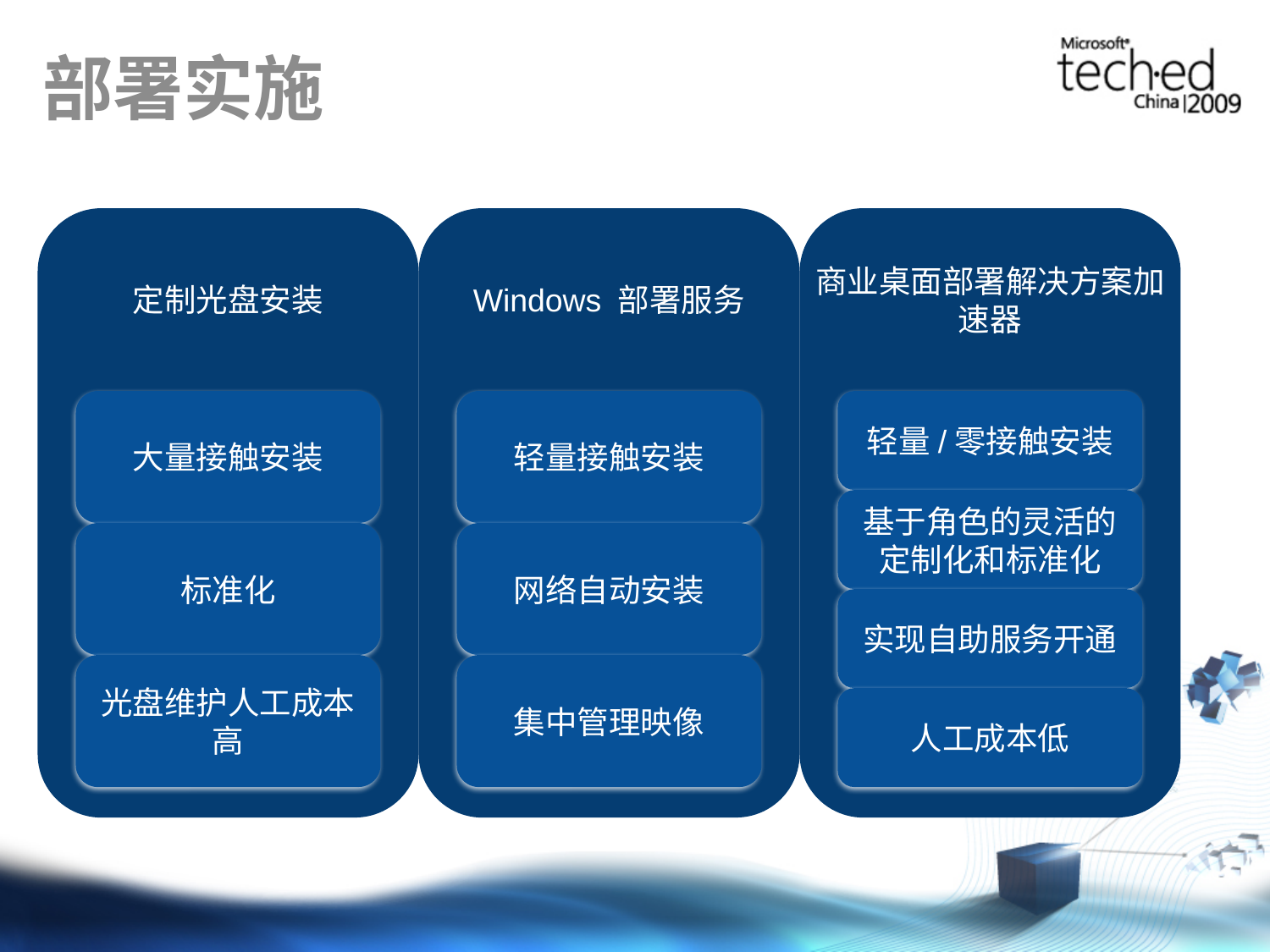

# 部署实施
Windows 部署服务
商业桌面部署解决方案加速器
定制光盘安装
大量接触安装
标准化
轻量接触安装
网络自动安装
集中管理映像
轻量/零接触安装
基于角色的灵活的定制化和标准化
实现自助服务开通
光盘维护人工成本高
人工成本低